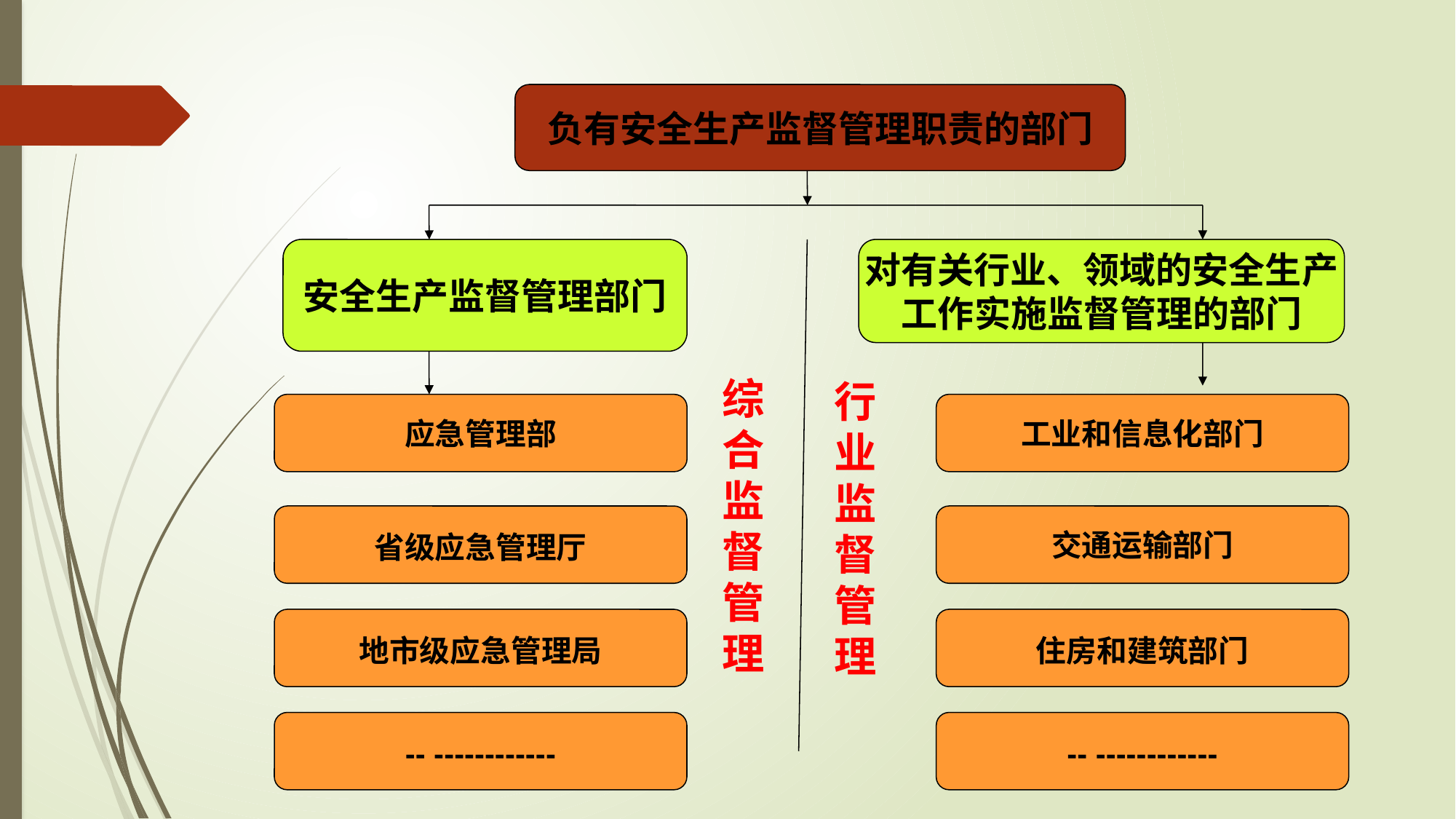

负有安全生产监督管理职责的部门

安全生产监督管理部门
对有关行业、领域的安全生产
工作实施监督管理的部门

综合监督管理
行业监督管理
应急管理部
工业和信息化部门

省级应急管理厅

交通运输部门

地市级应急管理局

住房和建筑部门

-- ------------

-- ------------